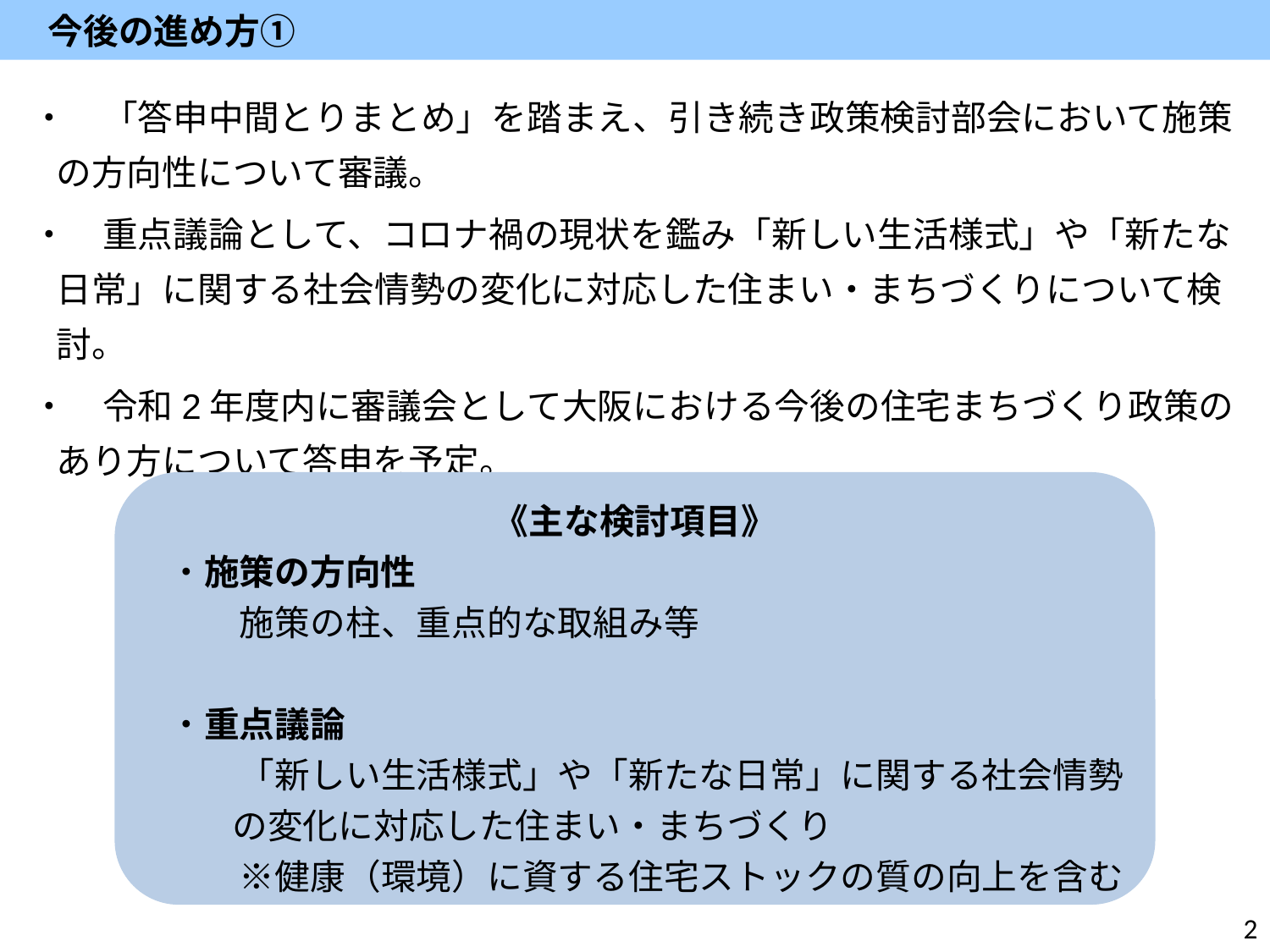

今後の進め方①
・　「答申中間とりまとめ」を踏まえ、引き続き政策検討部会において施策の方向性について審議。
・　重点議論として、コロナ禍の現状を鑑み「新しい生活様式」や「新たな日常」に関する社会情勢の変化に対応した住まい・まちづくりについて検討。
・　令和2年度内に審議会として大阪における今後の住宅まちづくり政策のあり方について答申を予定。

《主な検討項目》
　・施策の方向性
　　　施策の柱、重点的な取組み等

　・重点議論
　　　「新しい生活様式」や「新たな日常」に関する社会情勢の変化に対応した住まい・まちづくり
　　　※健康（環境）に資する住宅ストックの質の向上を含む
2